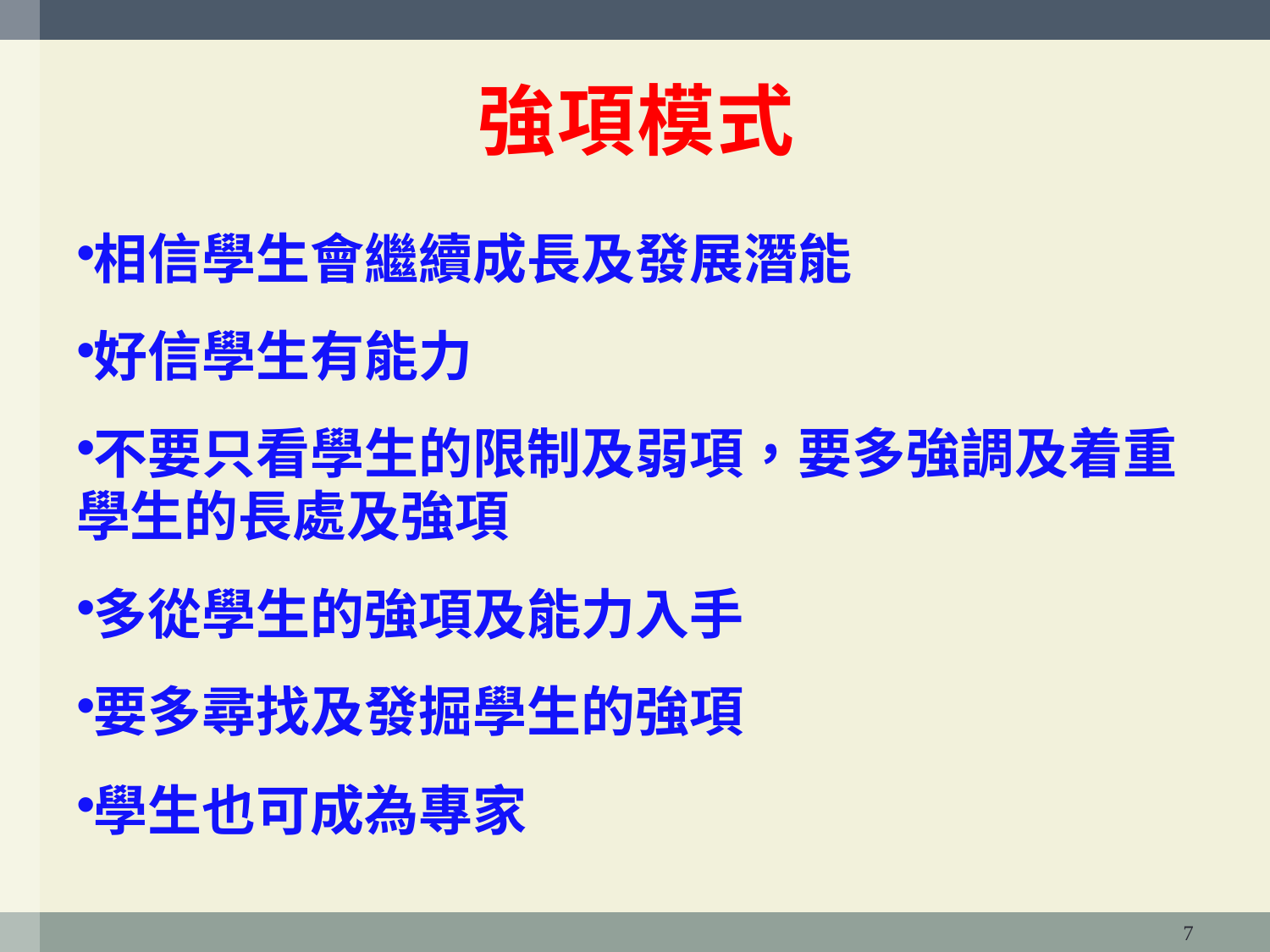

# 強項模式
相信學生會繼續成長及發展潛能

好信學生有能力

不要只看學生的限制及弱項，要多強調及着重學生的長處及強項

多從學生的強項及能力入手

要多尋找及發掘學生的強項

學生也可成為專家

7